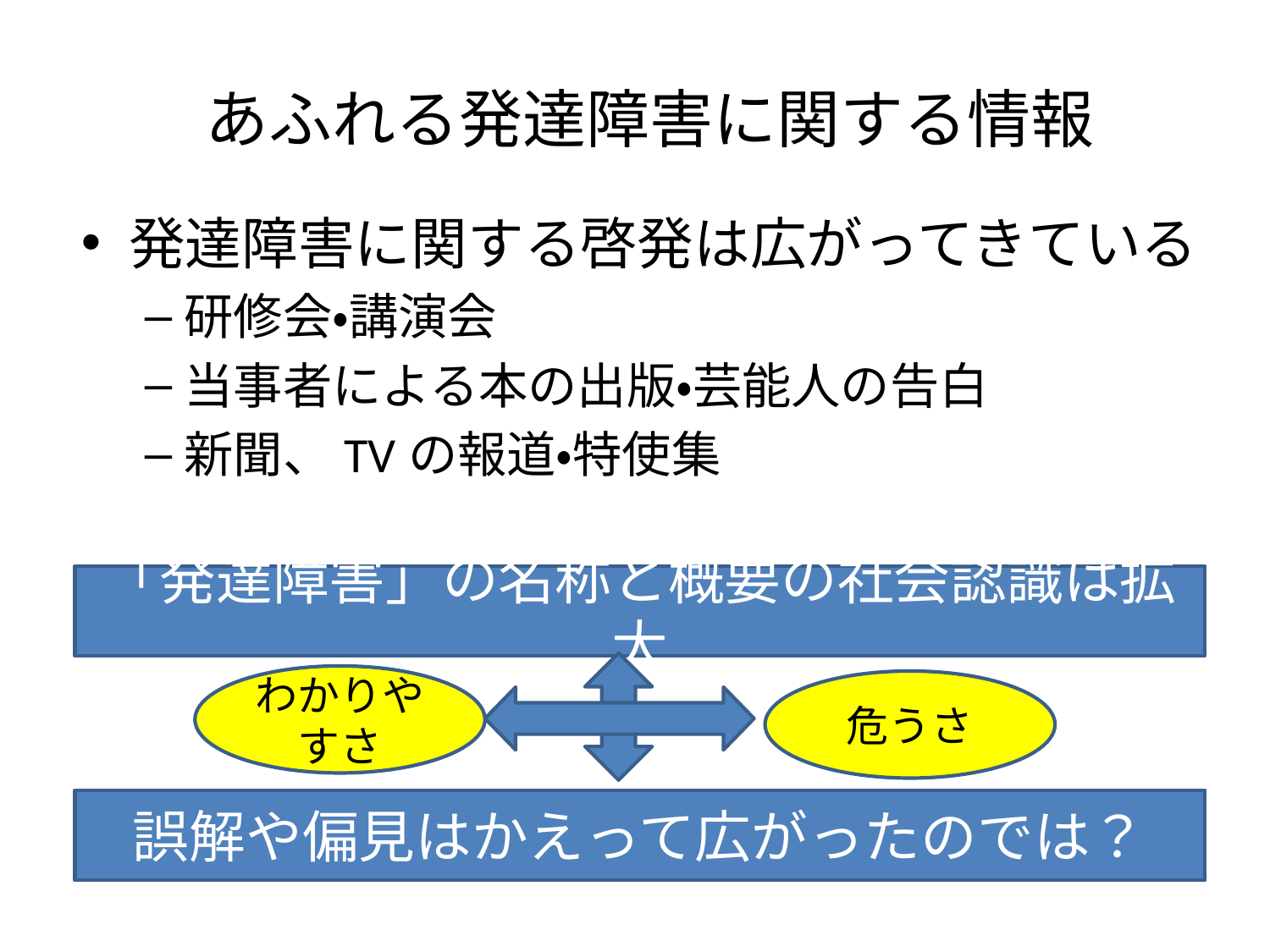

# あふれる発達障害に関する情報
発達障害に関する啓発は広がってきている
研修会・講演会
当事者による本の出版・芸能人の告白
新聞、TVの報道・特使集

「発達障害」の名称と概要の社会認識は拡大

わかりやすさ
危うさ
誤解や偏見はかえって広がったのでは？